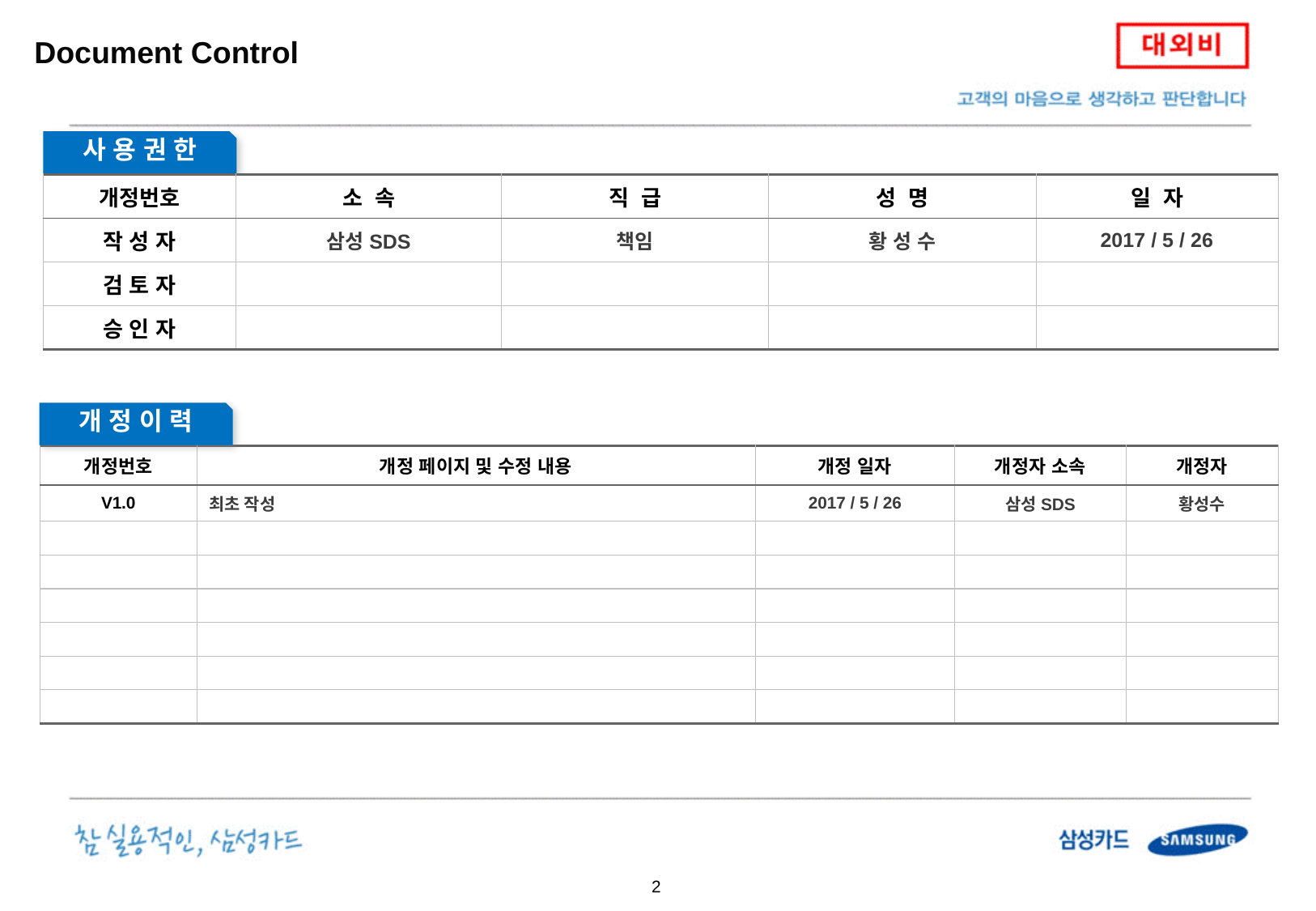

# Document Control
사 용 권 한
| 개정번호 | 소 속 | 직 급 | 성 명 | 일 자 |
| --- | --- | --- | --- | --- |
| 작 성 자 | 삼성SDS | 책임 | 황 성 수 | 2017 / 5 / 26 |
| 검 토 자 |  |  |  |  |
| 승 인 자 |  |  |  |  |
개 정 이 력
| 개정번호 | 개정 페이지 및 수정 내용 | 개정 일자 | 개정자 소속 | 개정자 |
| --- | --- | --- | --- | --- |
| V1.0 | 최초 작성 | 2017 / 5 / 26 | 삼성SDS | 황성수 |
|  |  |  |  |  |
|  |  |  |  |  |
|  |  |  |  |  |
|  |  |  |  |  |
|  |  |  |  |  |
|  |  |  |  |  |